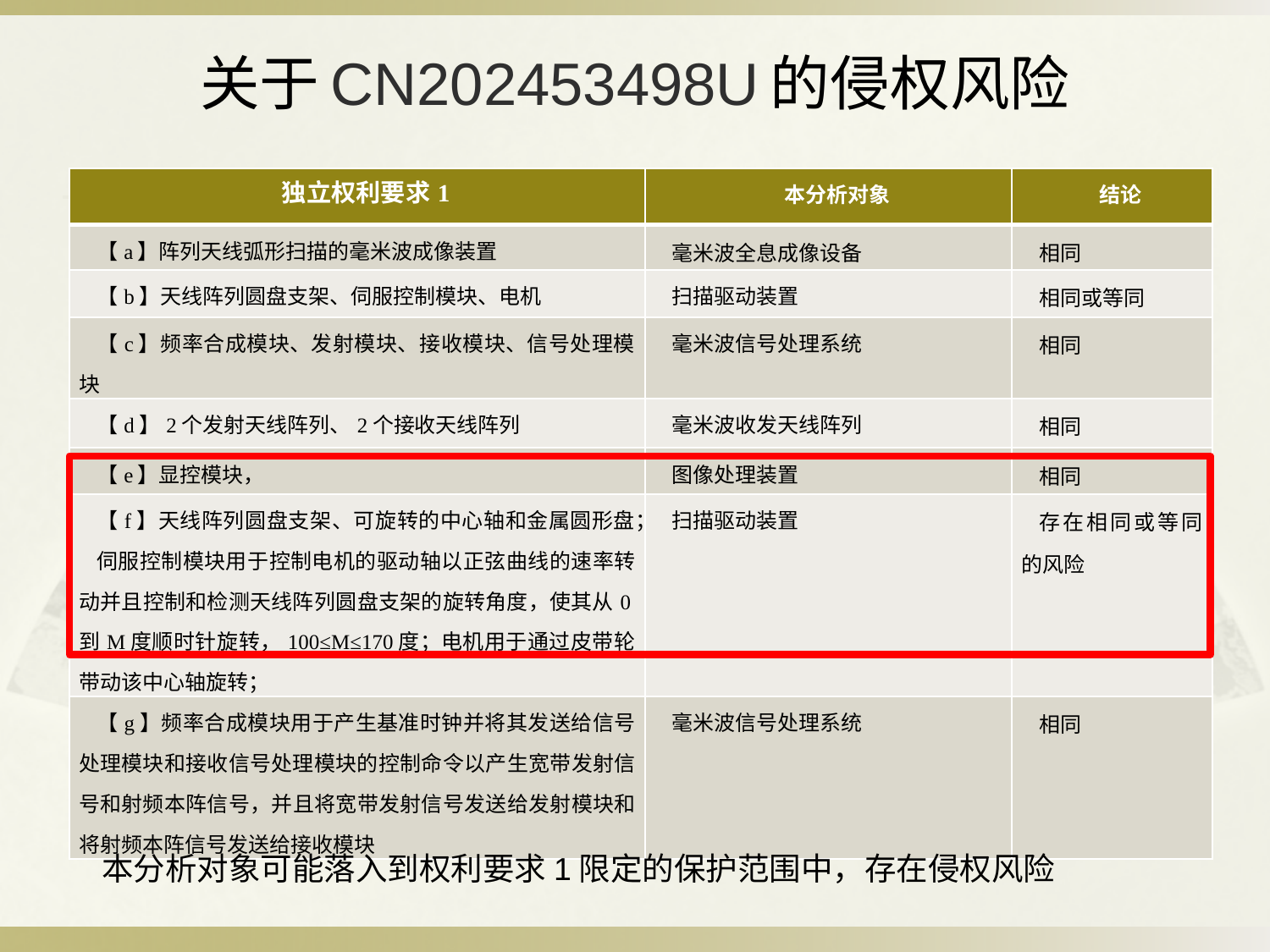

# 关于CN202453498U的侵权风险
| 独立权利要求1 | 本分析对象 | 结论 |
| --- | --- | --- |
| 【a】阵列天线弧形扫描的毫米波成像装置 | 毫米波全息成像设备 | 相同 |
| 【b】天线阵列圆盘支架、伺服控制模块、电机 | 扫描驱动装置 | 相同或等同 |
| 【c】频率合成模块、发射模块、接收模块、信号处理模块 | 毫米波信号处理系统 | 相同 |
| 【d】2个发射天线阵列、2个接收天线阵列 | 毫米波收发天线阵列 | 相同 |
| 【e】显控模块， | 图像处理装置 | 相同 |
| 【f】天线阵列圆盘支架、可旋转的中心轴和金属圆形盘； 伺服控制模块用于控制电机的驱动轴以正弦曲线的速率转动并且控制和检测天线阵列圆盘支架的旋转角度，使其从0到M度顺时针旋转，100≤M≤170度；电机用于通过皮带轮带动该中心轴旋转； | 扫描驱动装置 | 存在相同或等同的风险 |
| 【g】频率合成模块用于产生基准时钟并将其发送给信号处理模块和接收信号处理模块的控制命令以产生宽带发射信号和射频本阵信号，并且将宽带发射信号发送给发射模块和将射频本阵信号发送给接收模块 | 毫米波信号处理系统 | 相同 |

本分析对象可能落入到权利要求1限定的保护范围中，存在侵权风险